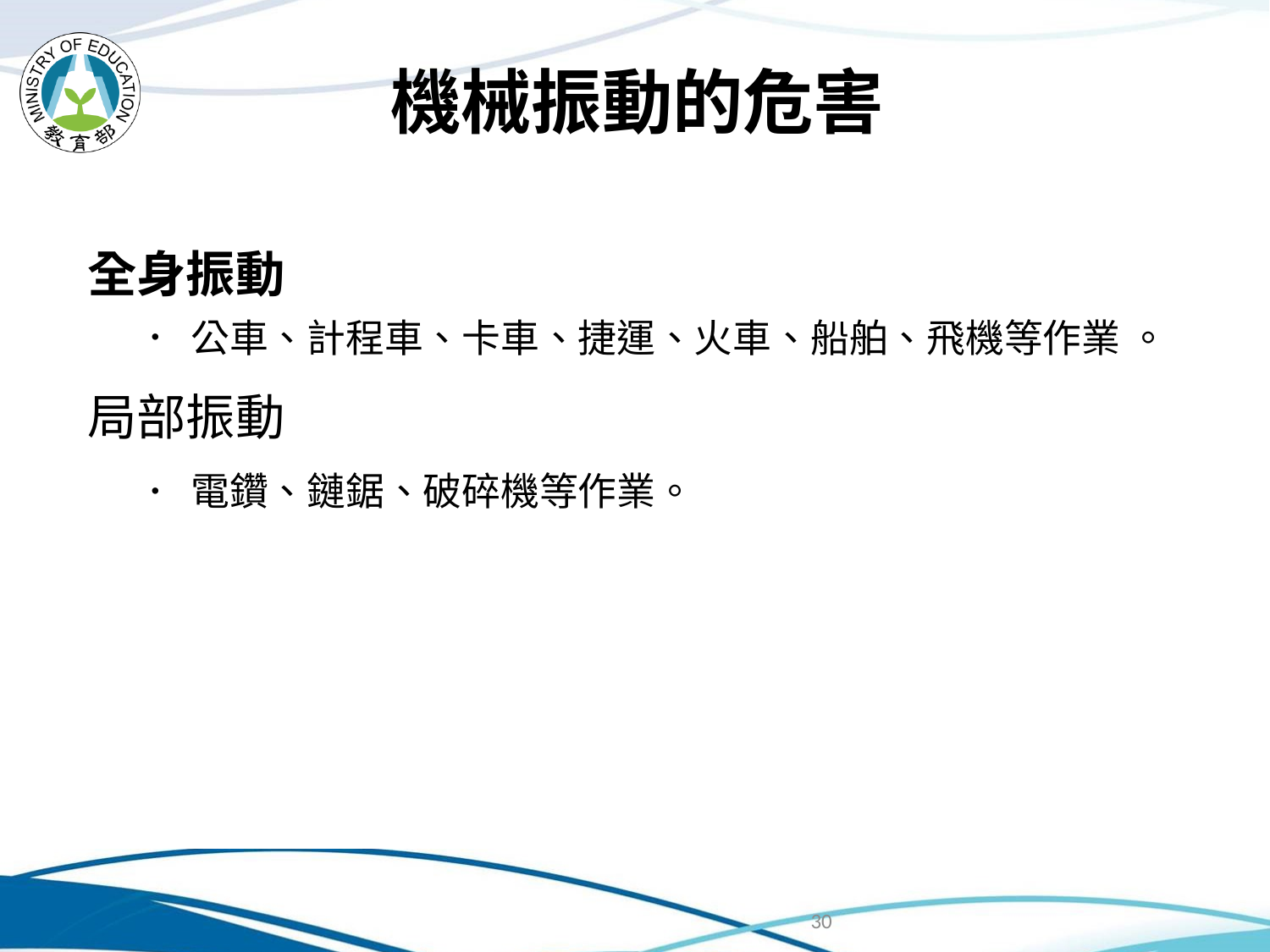

機械振動的危害
全身振動
公車、計程車、卡車、捷運、火車、船舶、飛機等作業 。
局部振動
電鑽、鏈鋸、破碎機等作業。
30